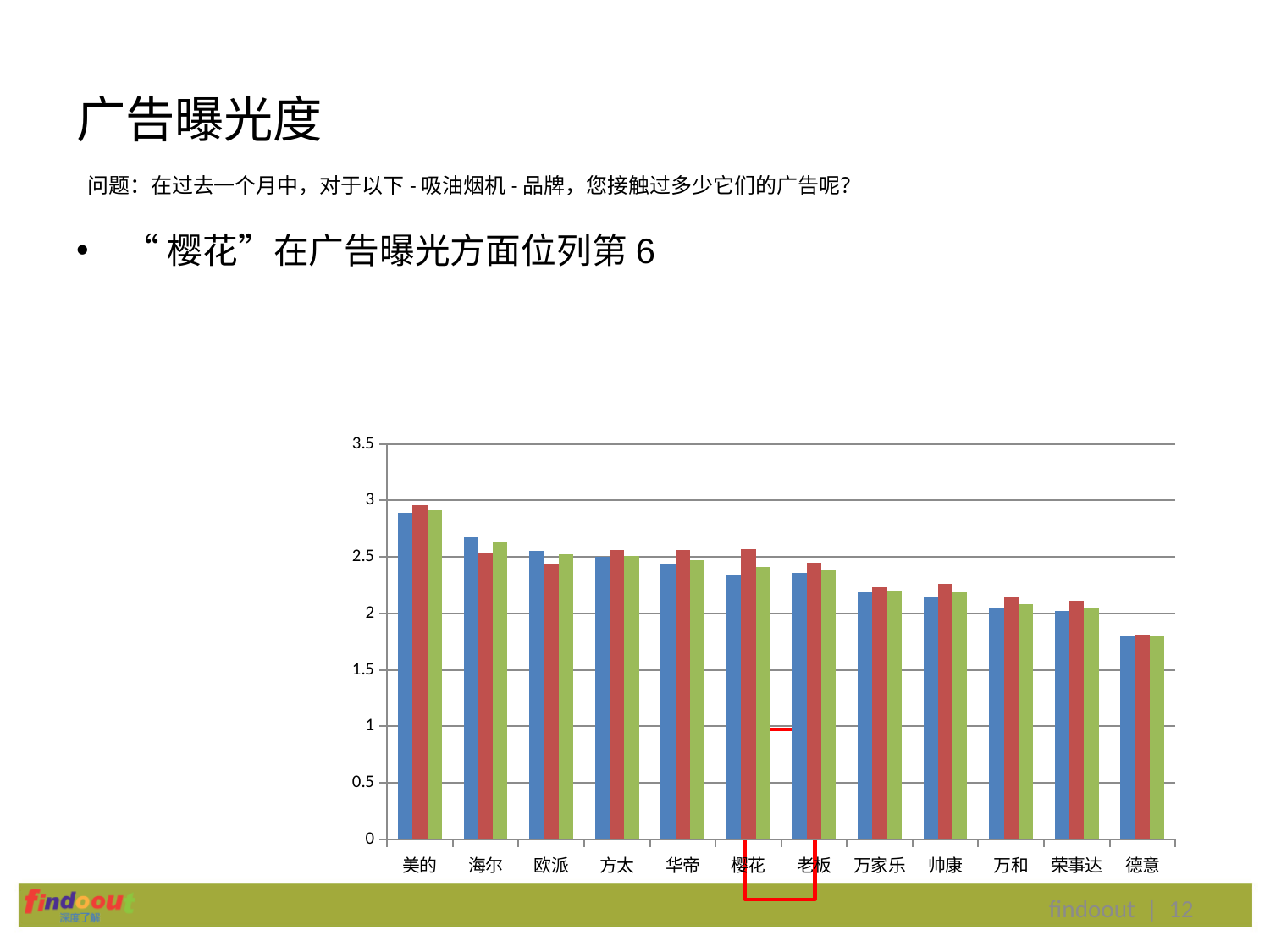

# 广告曝光度
问题：在过去一个月中，对于以下-吸油烟机-品牌，您接触过多少它们的广告呢？
“樱花”在广告曝光方面位列第6

### Chart

| Category | 25-35岁 | 36-45岁 | Total |
|---|---|---|---|
| 美的 | 2.8899999999999997 | 2.96 | 2.9099999999999997 |
| 海尔 | 2.68 | 2.54 | 2.63 |
| 欧派 | 2.55 | 2.44 | 2.52 |
| 方太 | 2.5 | 2.56 | 2.51 |
| 华帝 | 2.4299999999999997 | 2.56 | 2.4699999999999998 |
| 樱花 | 2.34 | 2.57 | 2.4099999999999997 |
| 老板 | 2.36 | 2.4499999999999997 | 2.3899999999999997 |
| 万家乐 | 2.19 | 2.23 | 2.2 |
| 帅康 | 2.15 | 2.26 | 2.19 |
| 万和 | 2.05 | 2.15 | 2.08 |
| 荣事达 | 2.02 | 2.11 | 2.05 |
| 德意 | 1.8 | 1.81 | 1.8 |
findoout  |  12